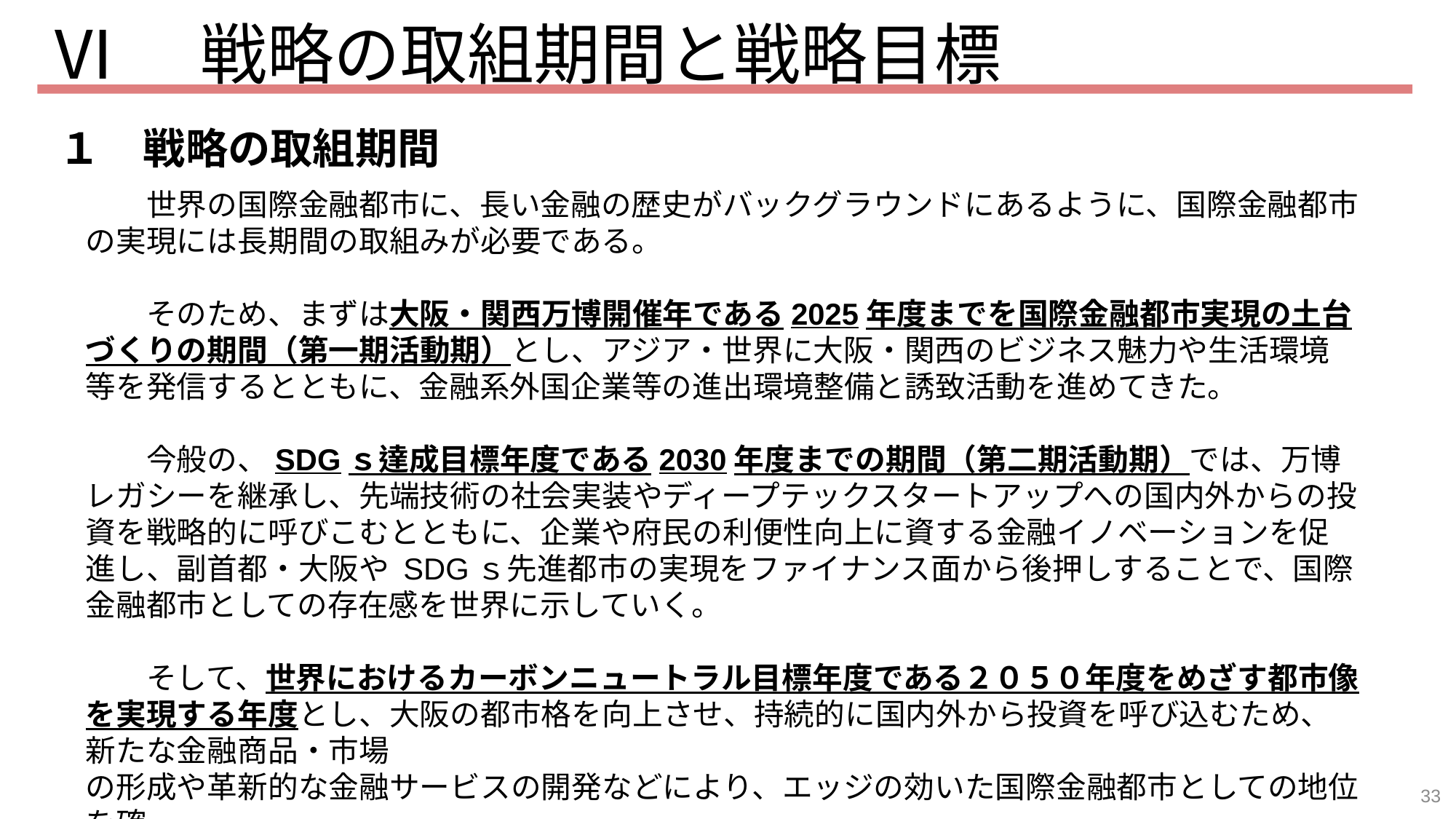

Ⅵ　戦略の取組期間と戦略目標
１　戦略の取組期間
　　世界の国際金融都市に、長い金融の歴史がバックグラウンドにあるように、国際金融都市の実現には長期間の取組みが必要である。

　　そのため、まずは大阪・関西万博開催年である2025年度までを国際金融都市実現の土台づくりの期間（第一期活動期）とし、アジア・世界に大阪・関西のビジネス魅力や生活環境等を発信するとともに、金融系外国企業等の進出環境整備と誘致活動を進めてきた。

　　今般の、SDGｓ達成目標年度である2030年度までの期間（第二期活動期）では、万博レガシーを継承し、先端技術の社会実装やディープテックスタートアップへの国内外からの投資を戦略的に呼びこむとともに、企業や府民の利便性向上に資する金融イノベーションを促進し、副首都・大阪や SDGｓ先進都市の実現をファイナンス面から後押しすることで、国際金融都市としての存在感を世界に示していく。

　　そして、世界におけるカーボンニュートラル目標年度である２０５０年度をめざす都市像を実現する年度とし、大阪の都市格を向上させ、持続的に国内外から投資を呼び込むため、新たな金融商品・市場
の形成や革新的な金融サービスの開発などにより、エッジの効いた国際金融都市としての地位を確
立する。
33